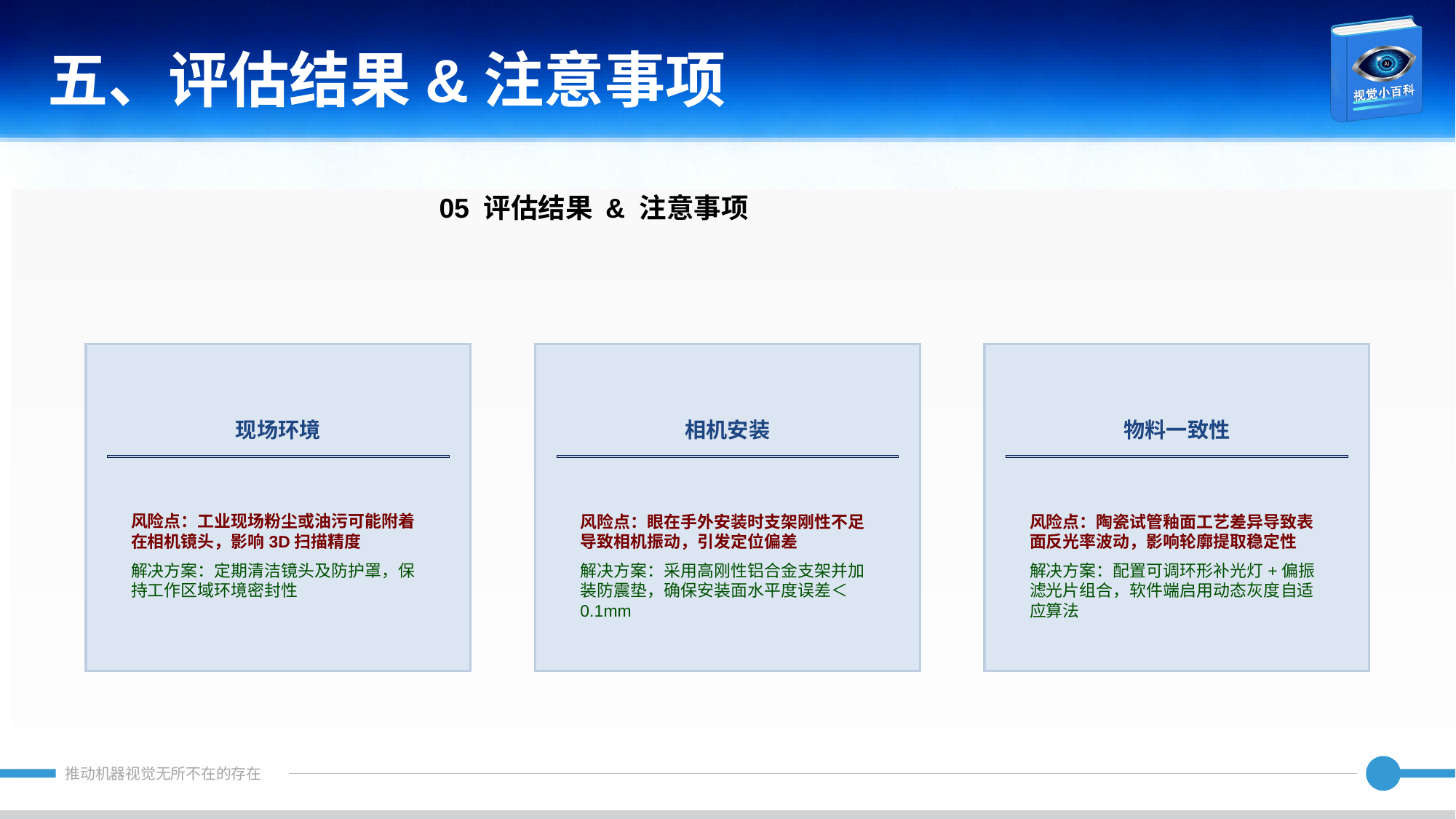

五、评估结果&注意事项

05 评估结果 & 注意事项

现场环境

相机安装

物料一致性

风险点：工业现场粉尘或油污可能附着在相机镜头，影响3D扫描精度
解决方案：定期清洁镜头及防护罩，保持工作区域环境密封性

风险点：眼在手外安装时支架刚性不足导致相机振动，引发定位偏差
解决方案：采用高刚性铝合金支架并加装防震垫，确保安装面水平度误差＜0.1mm

风险点：陶瓷试管釉面工艺差异导致表面反光率波动，影响轮廓提取稳定性
解决方案：配置可调环形补光灯+偏振滤光片组合，软件端启用动态灰度自适应算法
11